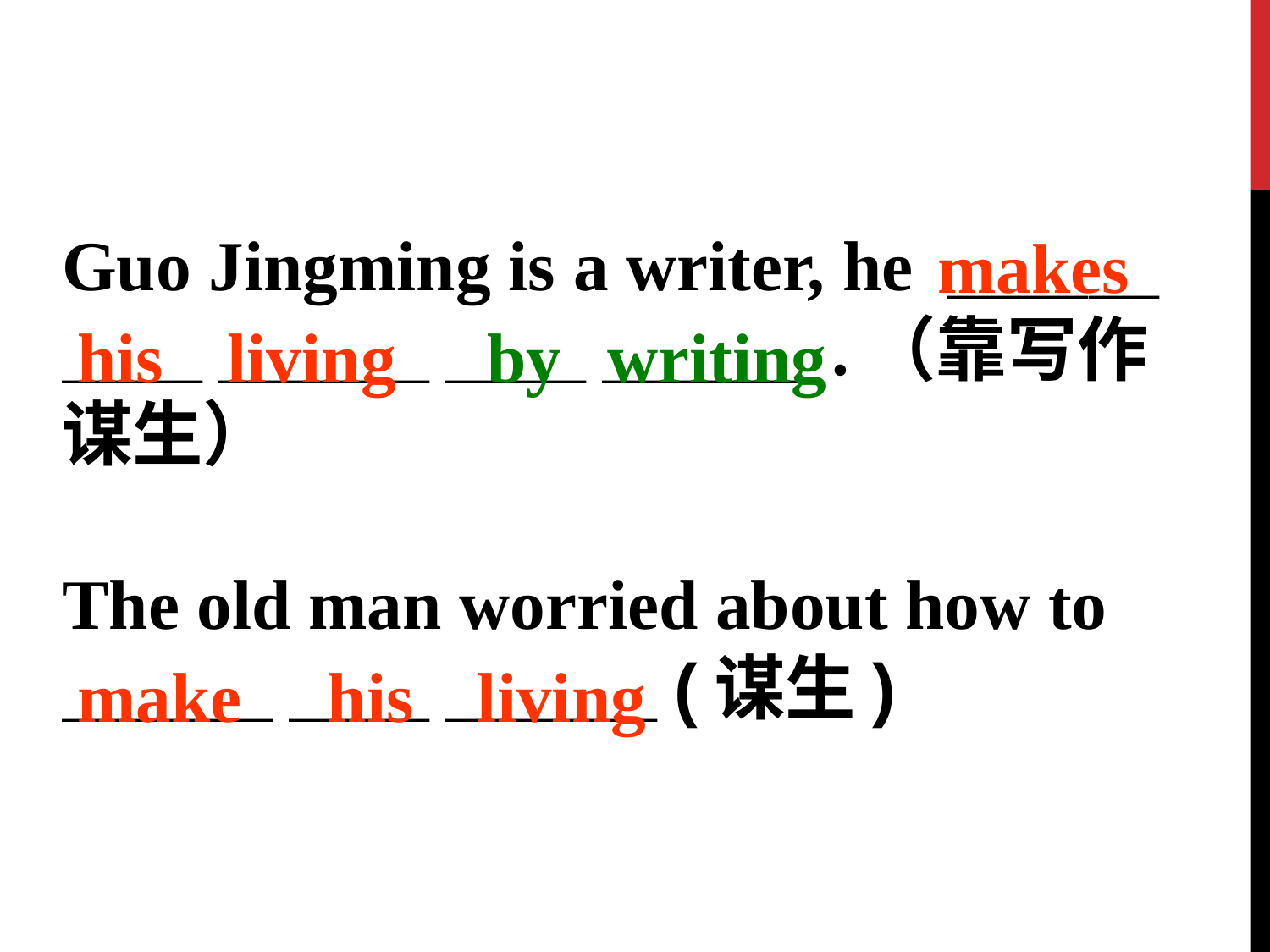

Guo Jingming is a writer, he ＿＿＿
＿＿ ＿＿＿ ＿＿ ＿＿＿.（靠写作谋生）

The old man worried about how to
＿＿＿ ＿＿ ＿＿＿(谋生)
makes
his
living

by
writing
make
his
living